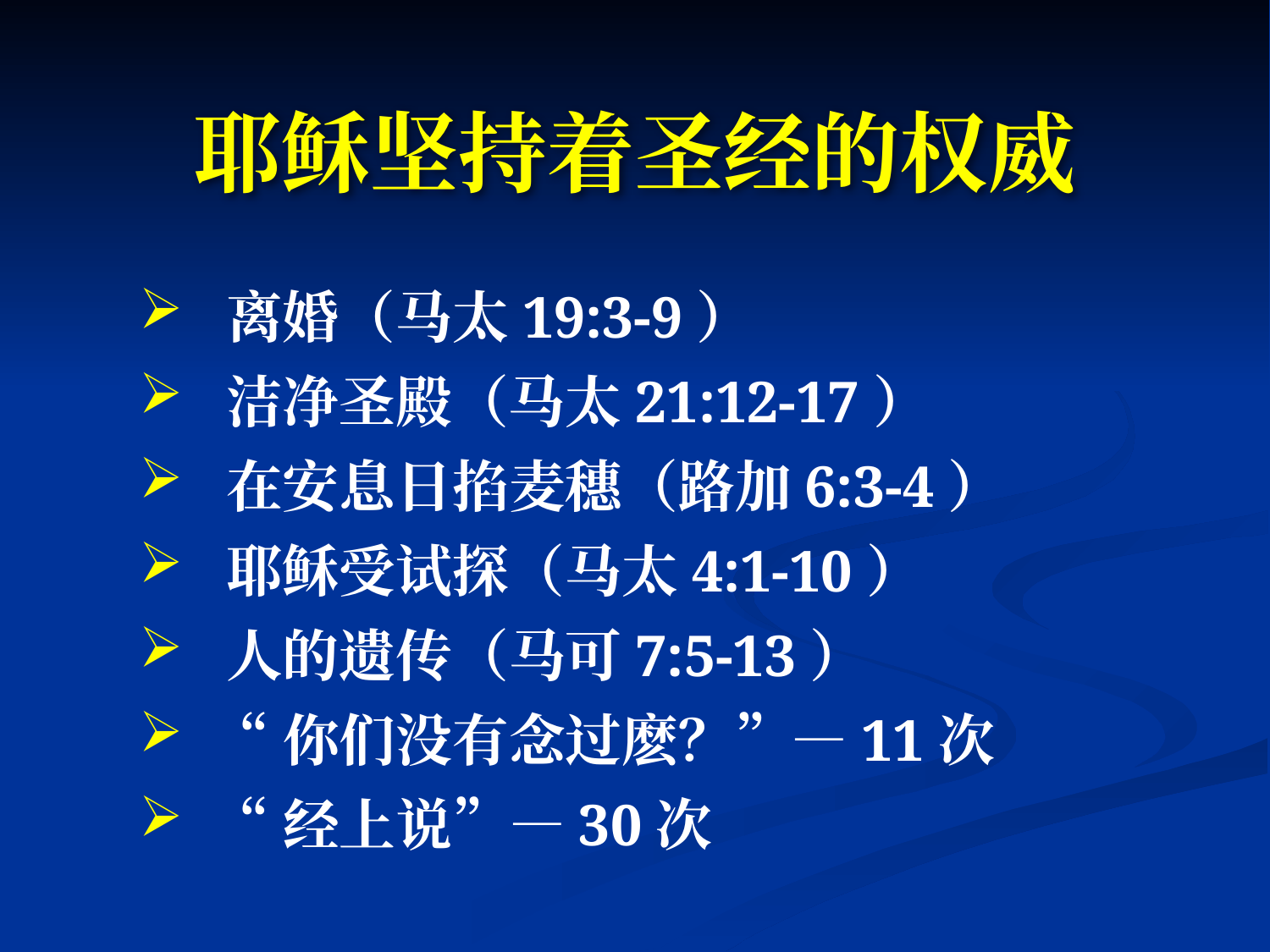

# 耶稣坚持着圣经的权威
  离婚（马太19:3-9）
  洁净圣殿（马太21:12-17）
  在安息日掐麦穗（路加6:3-4）
  耶稣受试探（马太4:1‑10）
  人的遗传（马可7:5-13）
  “你们没有念过麽？”—11次
  “经上说”—30次